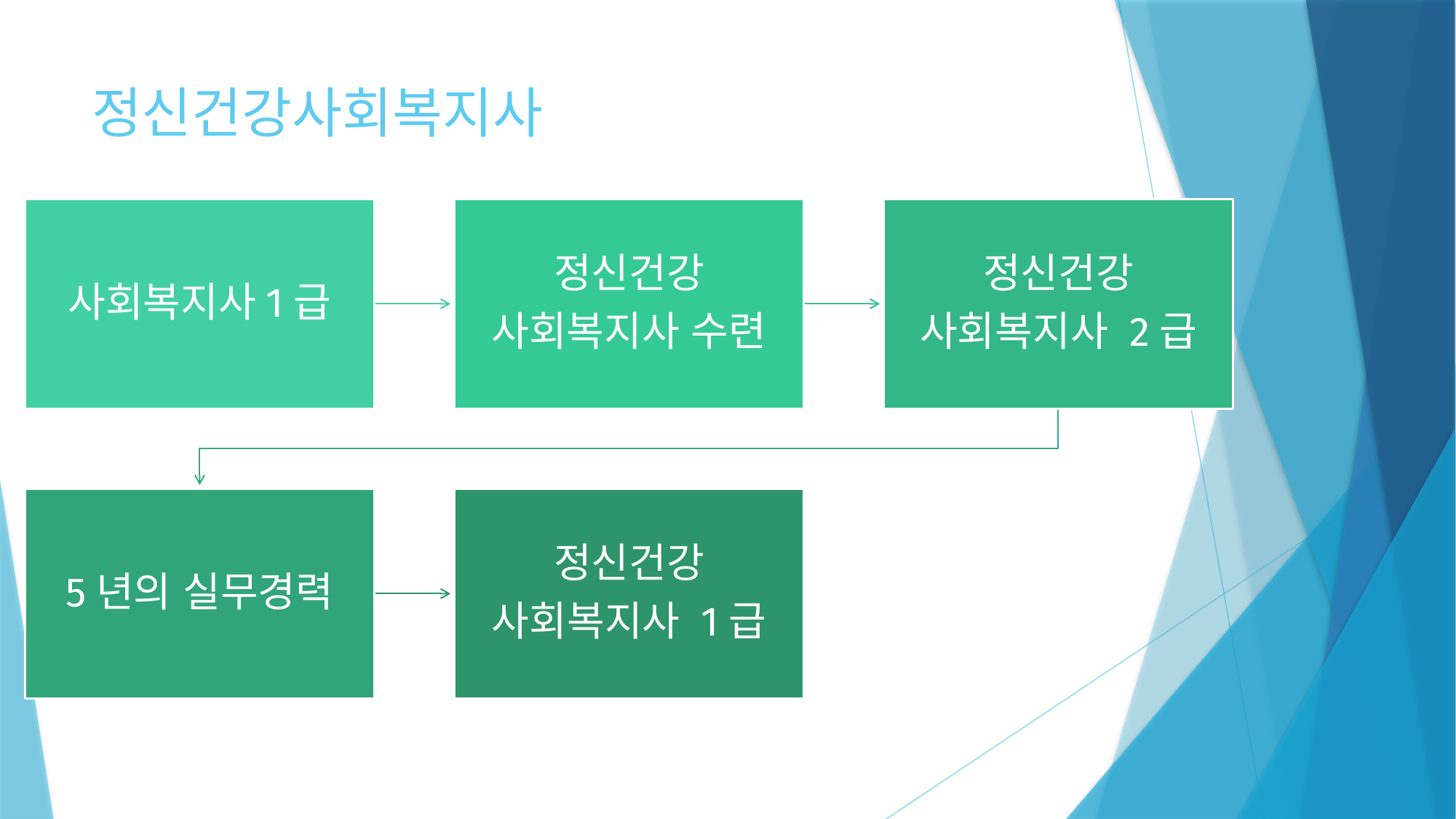

# 정신건강사회복지사

사회복지사1급

정신건강
사회복지사 수련

정신건강
사회복지사 2급

5년의 실무경력
정신건강
사회복지사 1급